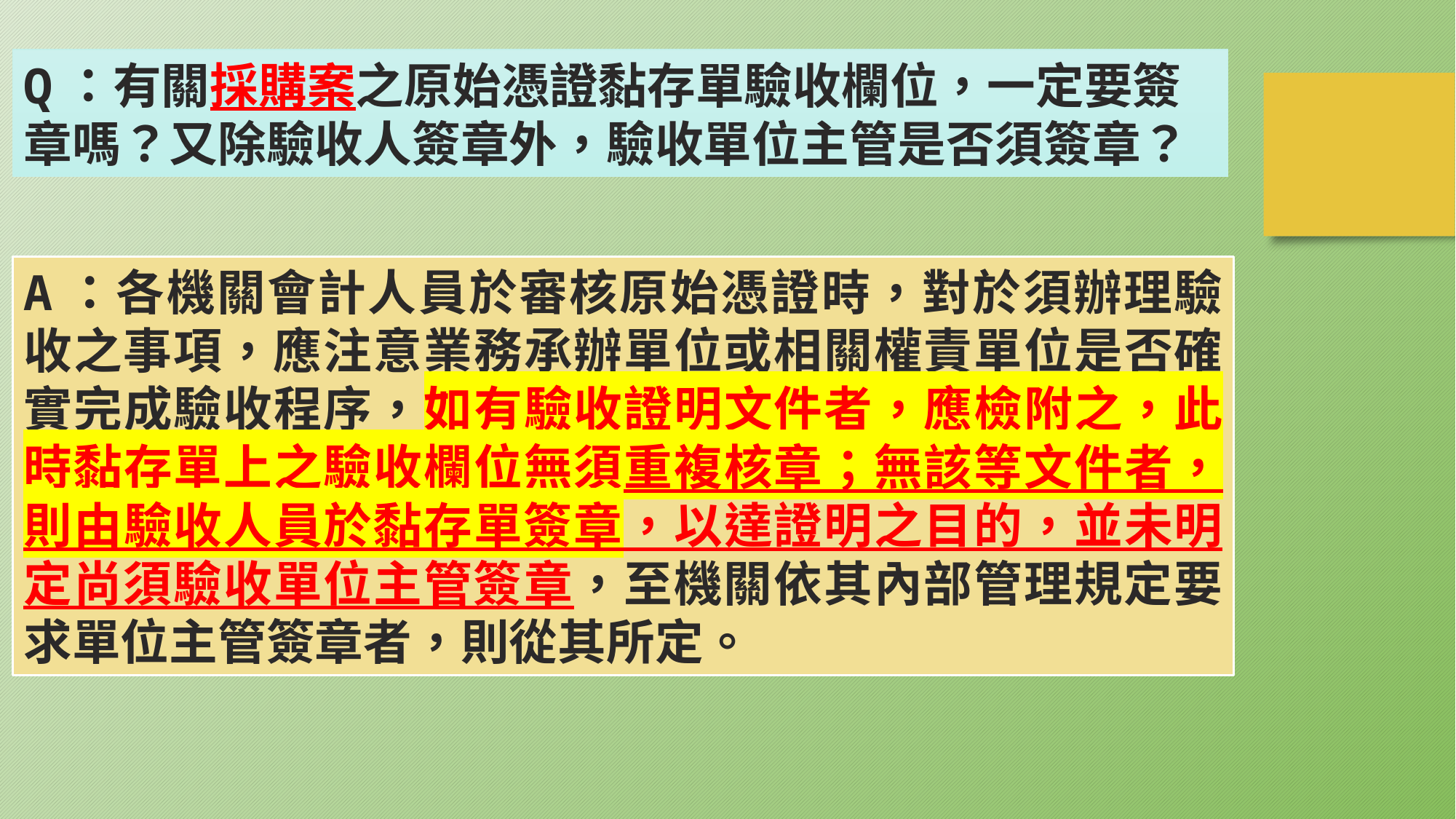

Q：有關採購案之原始憑證黏存單驗收欄位，一定要簽章嗎？又除驗收人簽章外，驗收單位主管是否須簽章？
A：各機關會計人員於審核原始憑證時，對於須辦理驗收之事項，應注意業務承辦單位或相關權責單位是否確實完成驗收程序，如有驗收證明文件者，應檢附之，此時黏存單上之驗收欄位無須重複核章；無該等文件者，則由驗收人員於黏存單簽章，以達證明之目的，並未明定尚須驗收單位主管簽章，至機關依其內部管理規定要求單位主管簽章者，則從其所定。